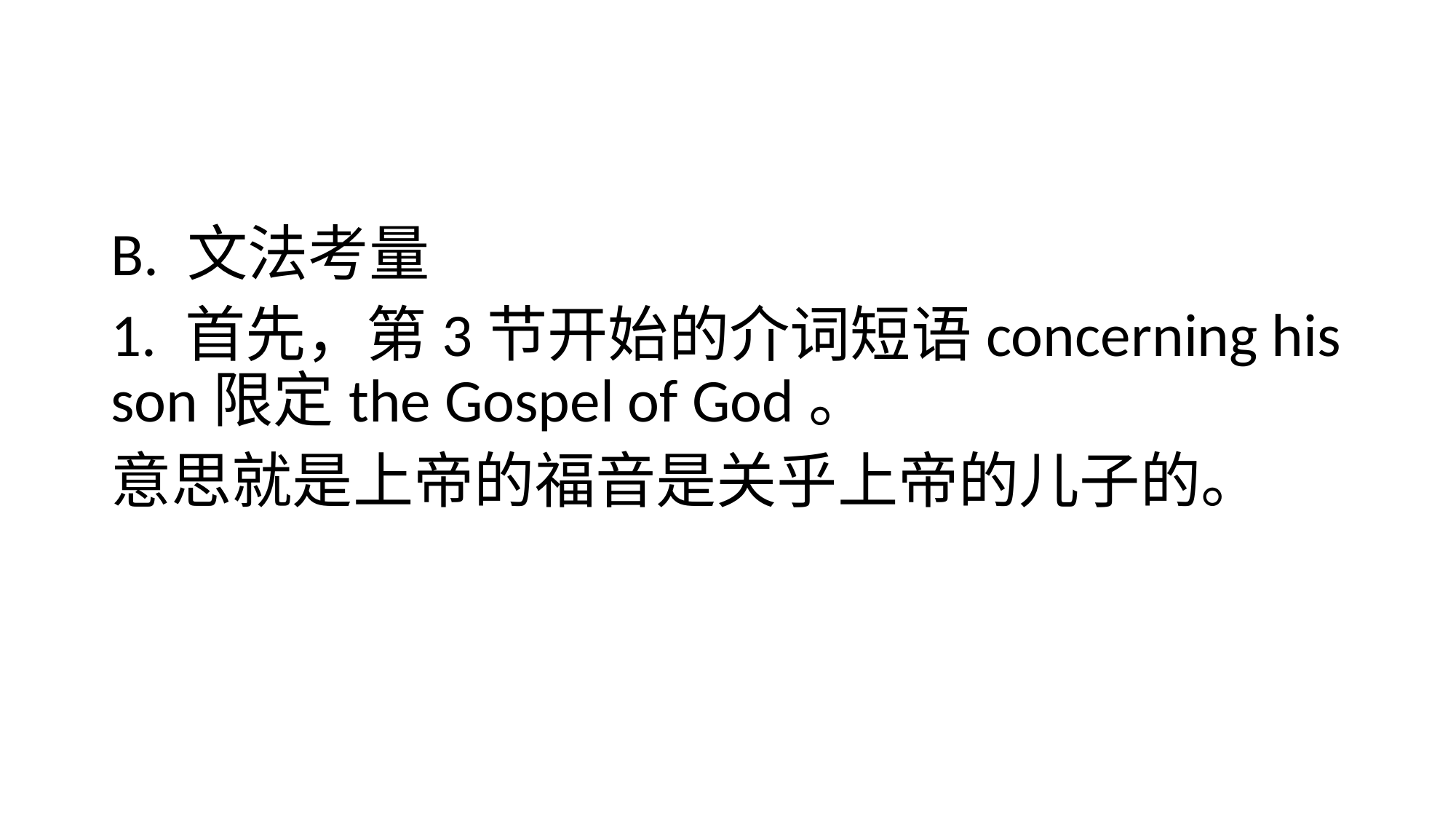

#
B. 文法考量
1. 首先，第3节开始的介词短语concerning his son限定the Gospel of God。
意思就是上帝的福音是关乎上帝的儿子的。